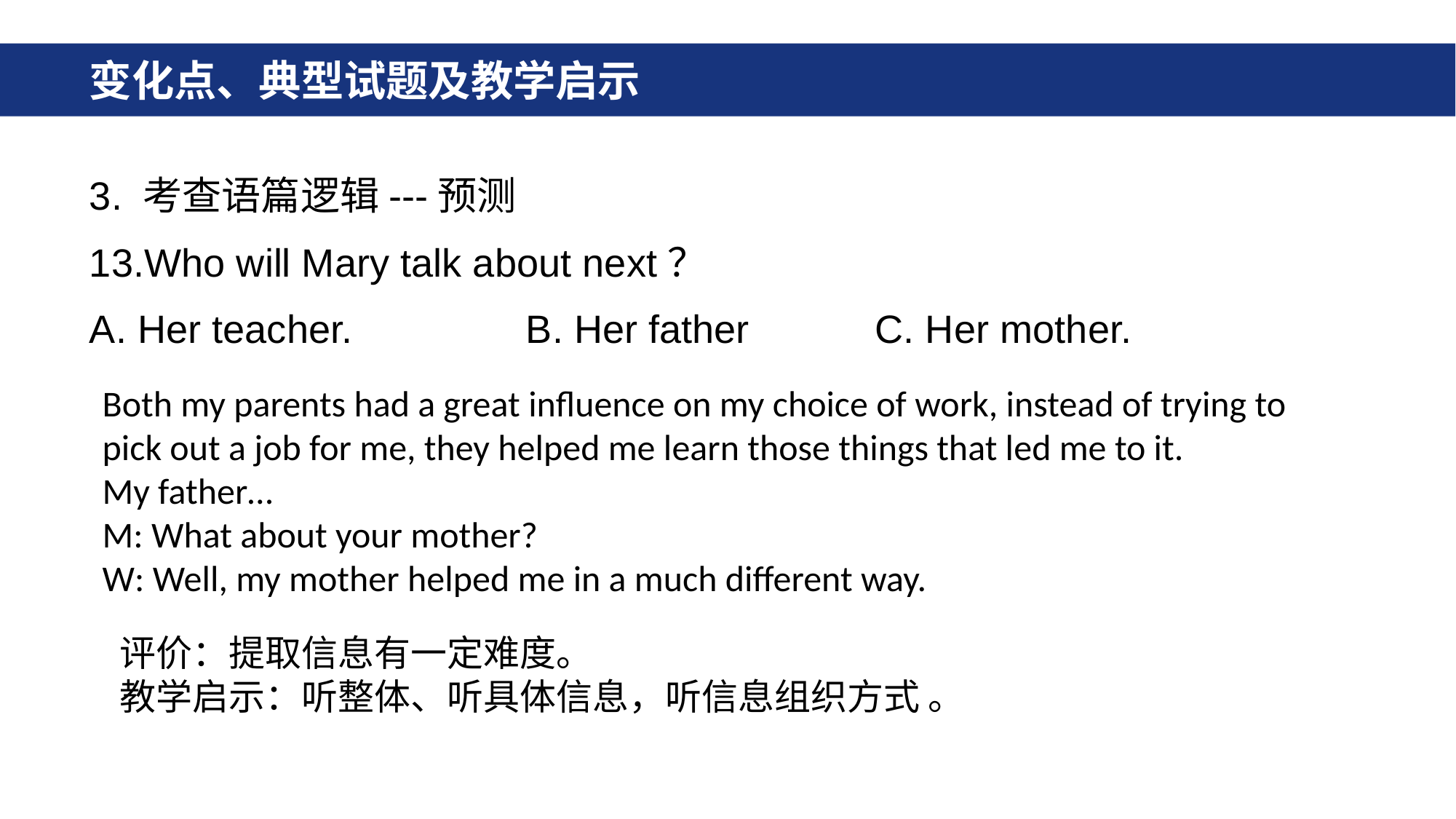

# 变化点、典型试题及教学启示
3. 考查语篇逻辑---预测
13.Who will Mary talk about next？
A. Her teacher.		B. Her father	  C. Her mother.

Both my parents had a great influence on my choice of work, instead of trying to pick out a job for me, they helped me learn those things that led me to it.
My father…
M: What about your mother?
W: Well, my mother helped me in a much different way.

评价：提取信息有一定难度。
教学启示：听整体、听具体信息，听信息组织方式 。